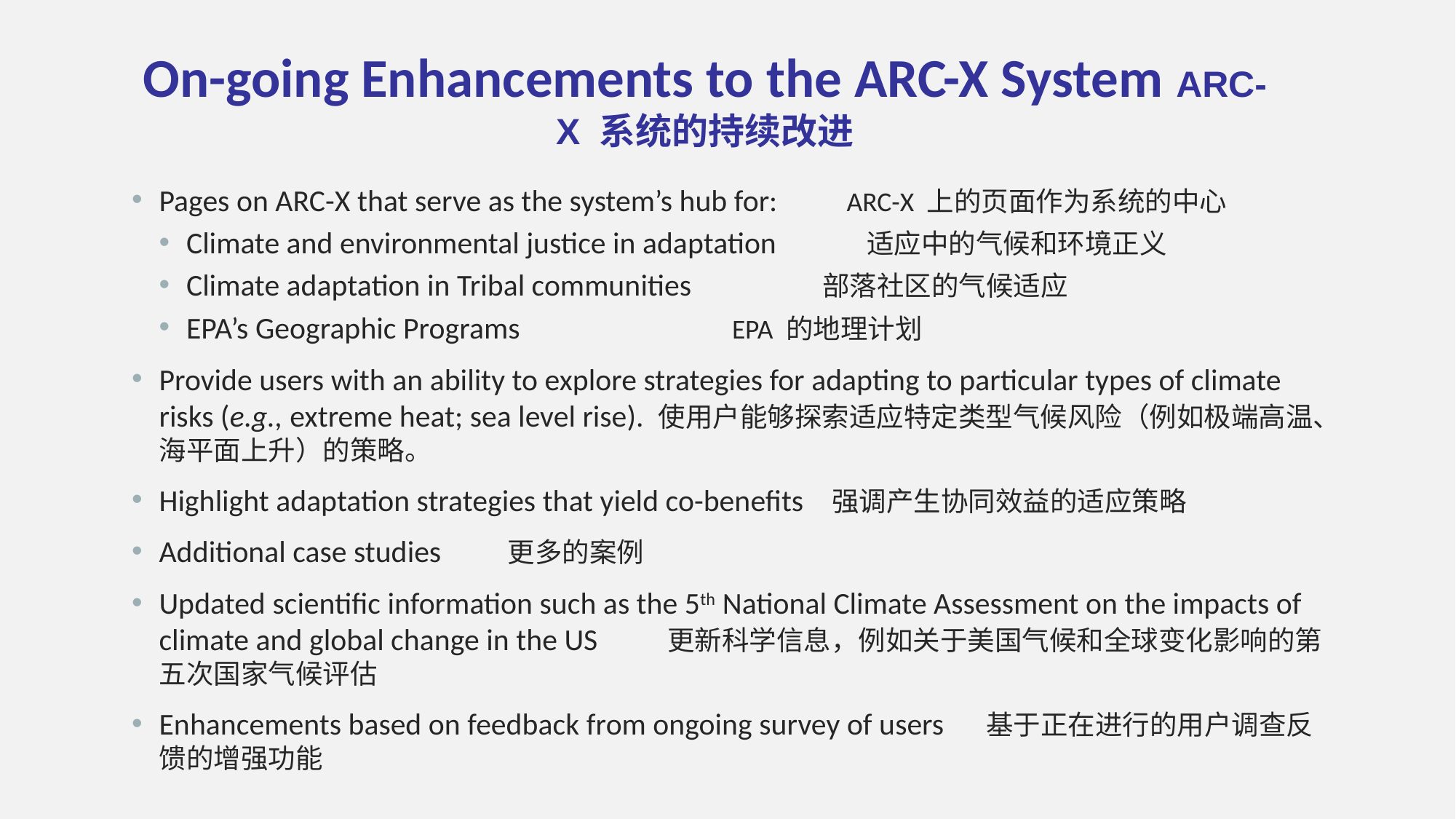

On-going Enhancements to the ARC-X System ARC-X 系统的持续改进
Pages on ARC-X that serve as the system’s hub for:          ARC-X 上的页面作为系统的中心
Climate and environmental justice in adaptation            适应中的气候和环境正义
Climate adaptation in Tribal communities	            部落社区的气候适应
EPA’s Geographic Programs		EPA 的地理计划
Provide users with an ability to explore strategies for adapting to particular types of climate risks (e.g., extreme heat; sea level rise). 使用户能够探索适应特定类型气候风险（例如极端高温、海平面上升）的策略。
Highlight adaptation strategies that yield co-benefits   强调产生协同效益的适应策略
Additional case studies 	  更多的案例
Updated scientific information such as the 5th National Climate Assessment on the impacts of climate and global change in the US         更新科学信息，例如关于美国气候和全球变化影响的第五次国家气候评估
Enhancements based on feedback from ongoing survey of users     基于正在进行的用户调查反馈的增强功能